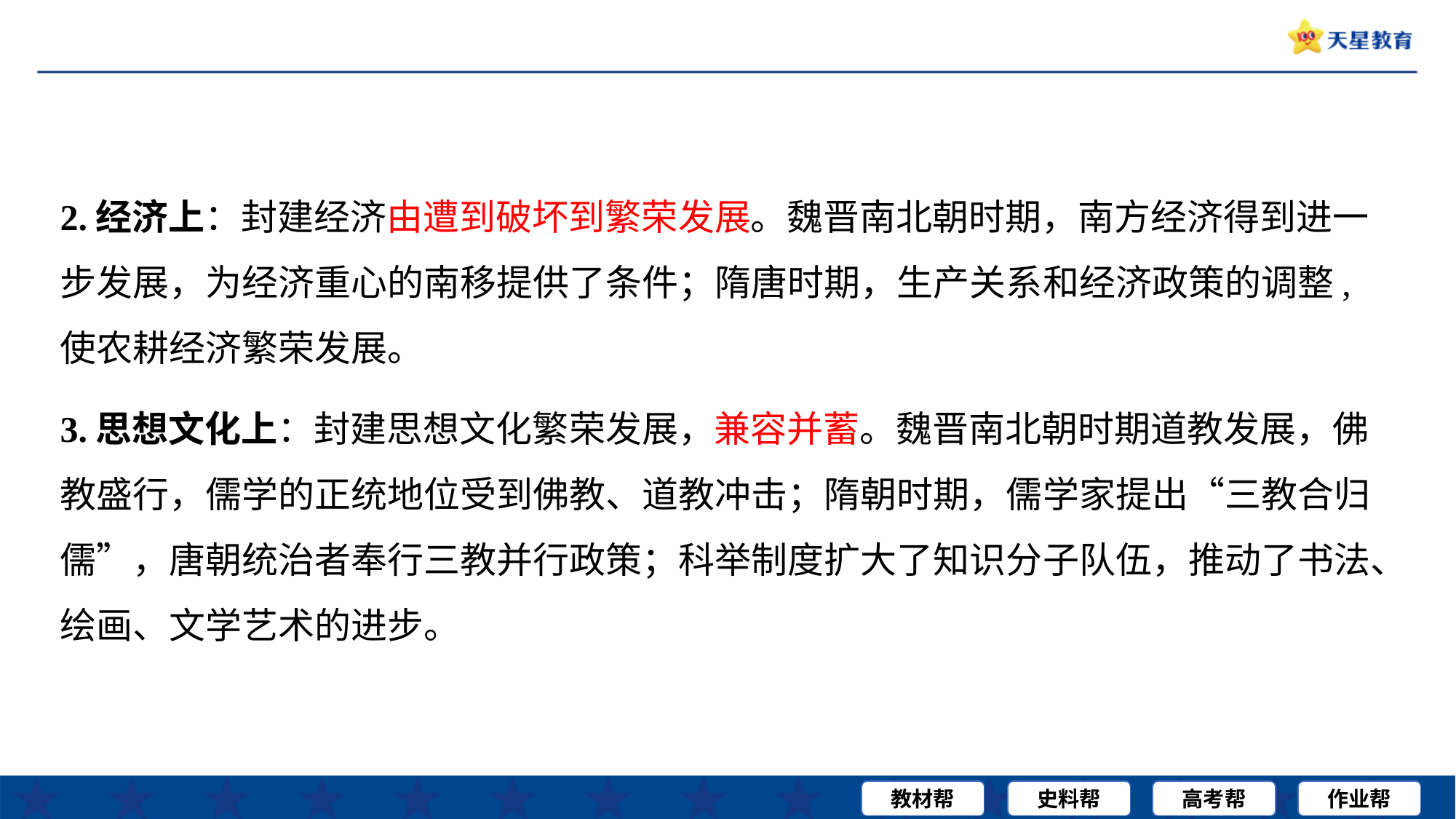

2.经济上：封建经济由遭到破坏到繁荣发展。魏晋南北朝时期，南方经济得到进一步发展，为经济重心的南移提供了条件；隋唐时期，生产关系和经济政策的调整,使农耕经济繁荣发展。
3.思想文化上：封建思想文化繁荣发展，兼容并蓄。魏晋南北朝时期道教发展，佛教盛行，儒学的正统地位受到佛教、道教冲击；隋朝时期，儒学家提出“三教合归儒”，唐朝统治者奉行三教并行政策；科举制度扩大了知识分子队伍，推动了书法、绘画、文学艺术的进步。